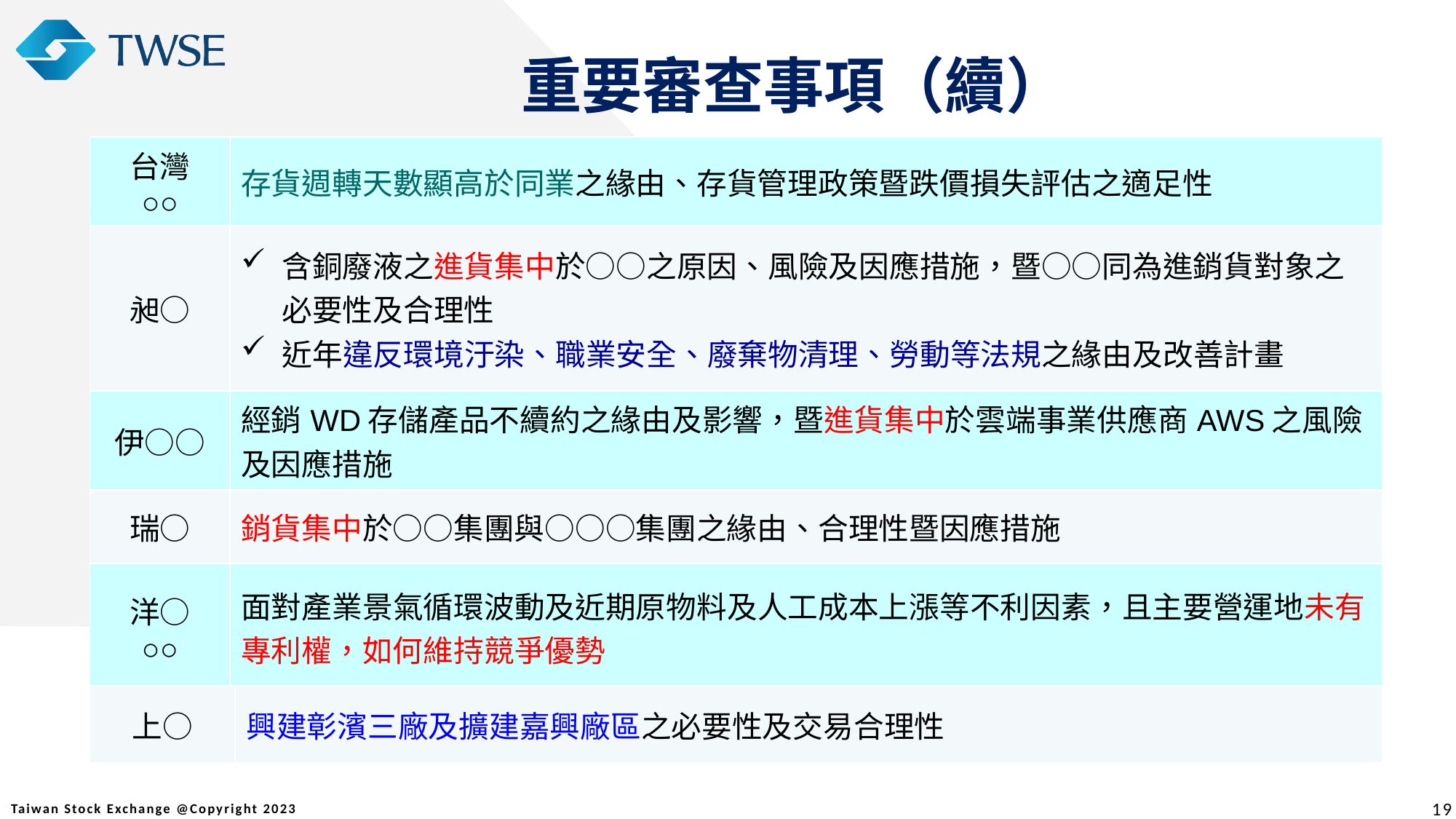

重要審查事項（續）
| 台灣 ○○ | 存貨週轉天數顯高於同業之緣由、存貨管理政策暨跌價損失評估之適足性 |
| --- | --- |
| 昶○ | 含銅廢液之進貨集中於○○之原因、風險及因應措施，暨○○同為進銷貨對象之必要性及合理性 近年違反環境汙染、職業安全、廢棄物清理、勞動等法規之緣由及改善計畫 |
| 伊○○ | 經銷WD存儲產品不續約之緣由及影響，暨進貨集中於雲端事業供應商AWS之風險及因應措施 |
| 瑞○ | 銷貨集中於○○集團與○○○集團之緣由、合理性暨因應措施 |
| 洋○ ○○ | 面對產業景氣循環波動及近期原物料及人工成本上漲等不利因素，且主要營運地未有專利權，如何維持競爭優勢 |

| 上○ | 興建彰濱三廠及擴建嘉興廠區之必要性及交易合理性 |
| --- | --- |
19